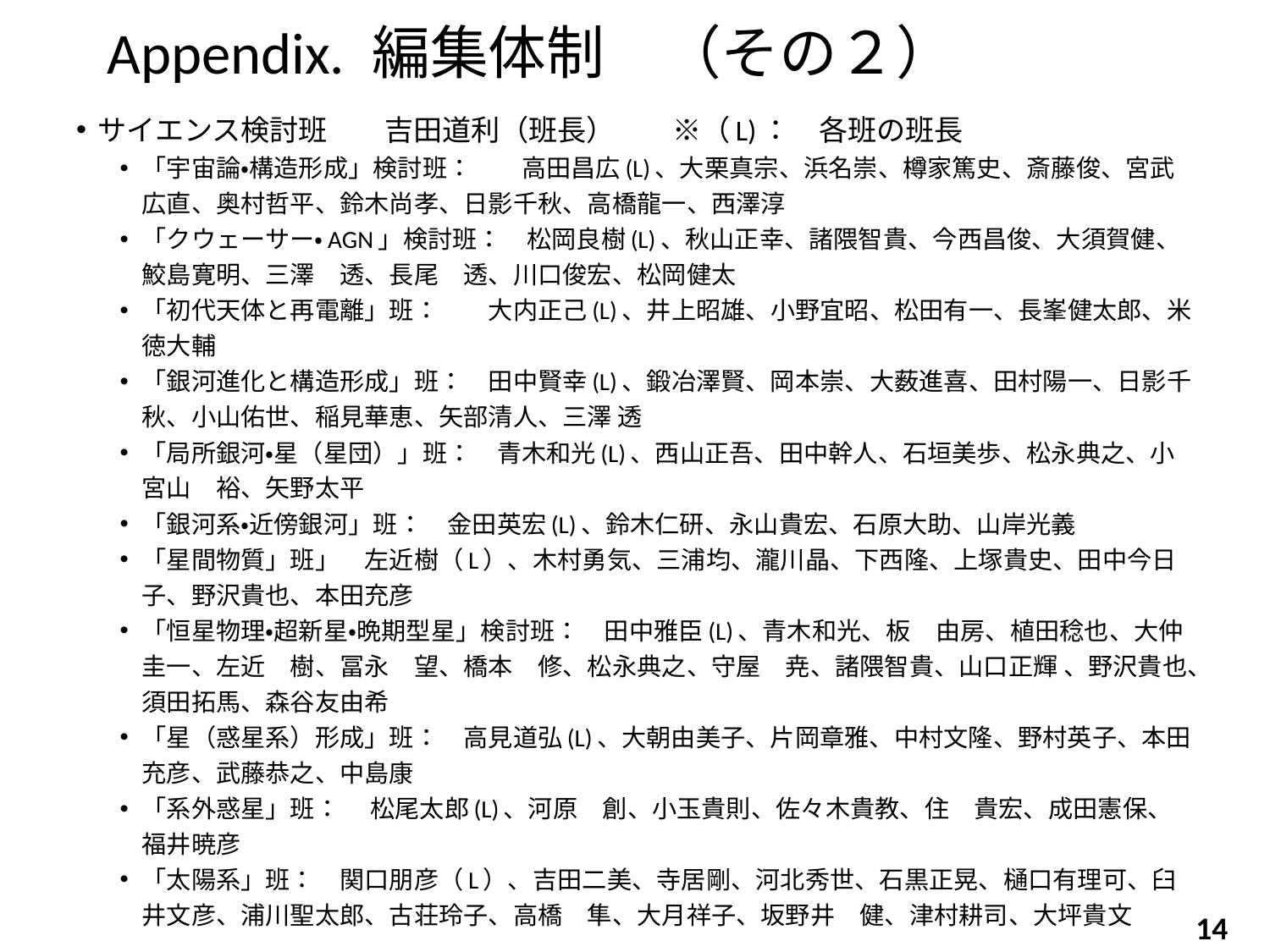

# Appendix. 編集体制　（その２）
サイエンス検討班　　吉田道利（班長）　　※（L)：　各班の班長
「宇宙論・構造形成」検討班：　　高田昌広(L)、大栗真宗、浜名崇、樽家篤史、斎藤俊、宮武広直、奥村哲平、鈴木尚孝、日影千秋、高橋龍一、西澤淳
「クウェーサー・AGN」検討班：　松岡良樹(L)、秋山正幸、諸隈智貴、今西昌俊、大須賀健、鮫島寛明、三澤　透、長尾　透、川口俊宏、松岡健太
「初代天体と再電離」班：　　大内正己(L)、井上昭雄、小野宜昭、松田有一、長峯健太郎、米徳大輔
「銀河進化と構造形成」班：　田中賢幸(L)、鍛冶澤賢、岡本崇、大薮進喜、田村陽一、日影千秋、小山佑世、稲見華恵、矢部清人、三澤 透
「局所銀河・星（星団）」班：　青木和光(L)、西山正吾、田中幹人、石垣美歩、松永典之、小宮山　裕、矢野太平
「銀河系・近傍銀河」班：　金田英宏(L)、鈴木仁研、永山貴宏、石原大助、山岸光義
「星間物質」班」　左近樹（L）、木村勇気、三浦均、瀧川晶、下西隆、上塚貴史、田中今日子、野沢貴也、本田充彦
「恒星物理・超新星・晩期型星」検討班：　田中雅臣(L)、青木和光、板　由房、植田稔也、大仲圭一、左近　樹、冨永　望、橋本　修、松永典之、守屋　尭、諸隈智貴、山口正輝 、野沢貴也、須田拓馬、森谷友由希
「星（惑星系）形成」班：　高見道弘(L)、大朝由美子、片岡章雅、中村文隆、野村英子、本田充彦、武藤恭之、中島康
「系外惑星」班：　 松尾太郎(L)、河原　創、小玉貴則、佐々木貴教、住　貴宏、成田憲保、福井暁彦
「太陽系」班：　関口朋彦（L）、吉田二美、寺居剛、河北秀世、石黒正晃、樋口有理可、臼井文彦、浦川聖太郎、古荘玲子、高橋　隼、大月祥子、坂野井　健、津村耕司、大坪貴文
14